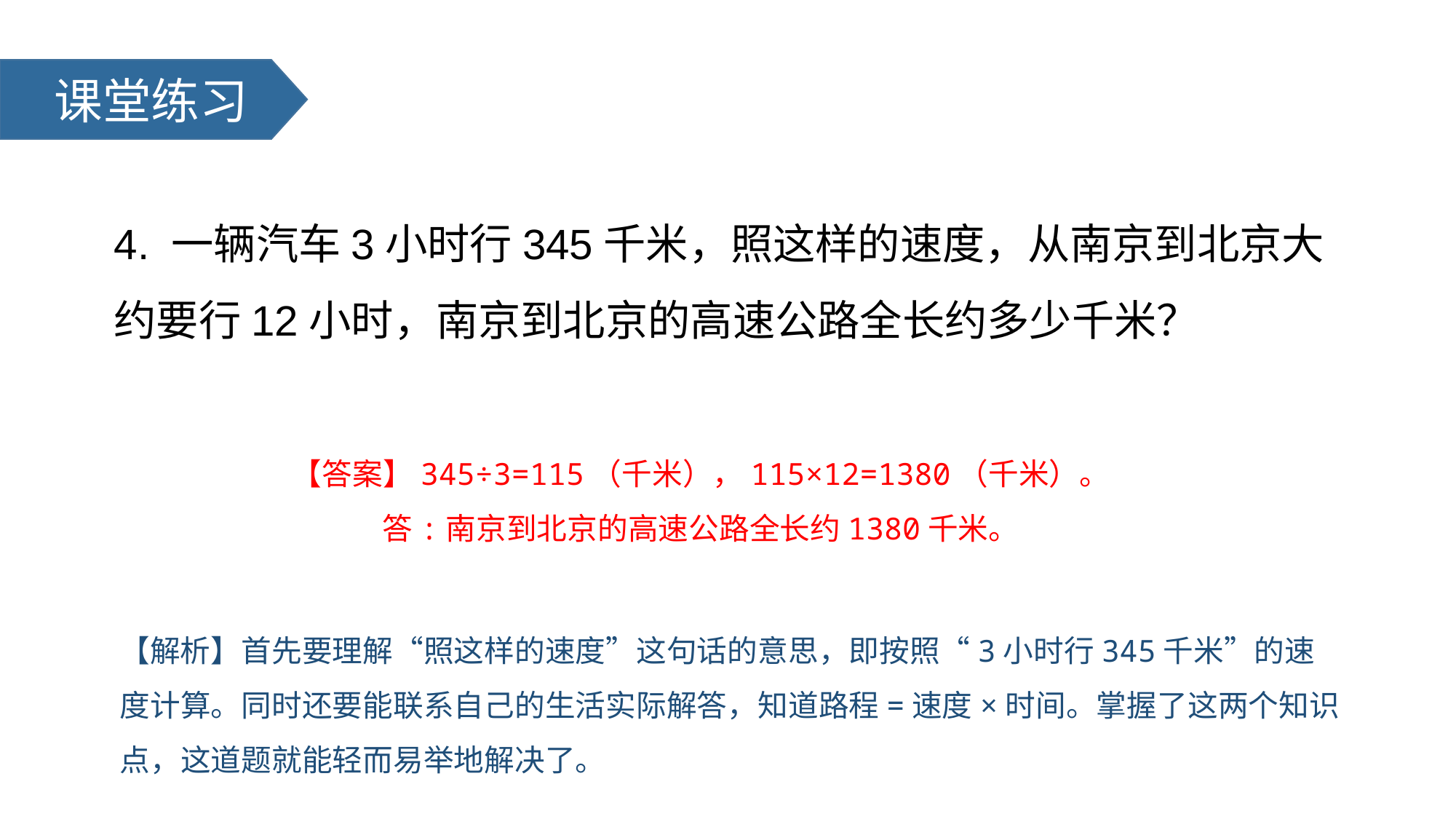

课堂练习
4. 一辆汽车3小时行345千米，照这样的速度，从南京到北京大约要行12小时，南京到北京的高速公路全长约多少千米？
【答案】345÷3=115（千米），115×12=1380（千米）。
答:南京到北京的高速公路全长约1380千米。
【解析】首先要理解“照这样的速度”这句话的意思，即按照“3小时行345千米”的速度计算。同时还要能联系自己的生活实际解答，知道路程=速度×时间。掌握了这两个知识点，这道题就能轻而易举地解决了。